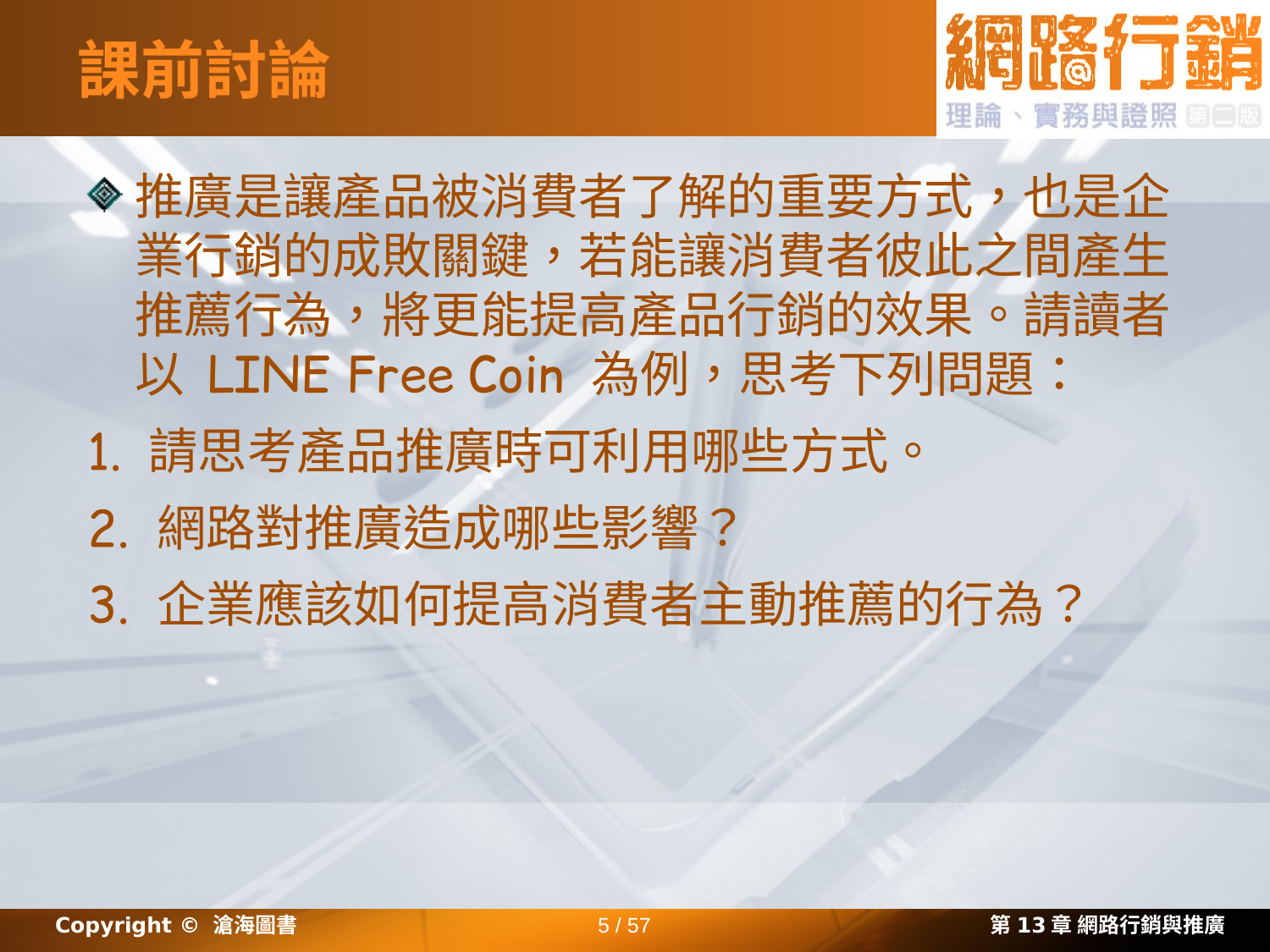

# 課前討論
推廣是讓產品被消費者了解的重要方式，也是企業行銷的成敗關鍵，若能讓消費者彼此之間產生推薦行為，將更能提高產品行銷的效果。請讀者以 LINE Free Coin 為例，思考下列問題：
1. 請思考產品推廣時可利用哪些方式。
2. 網路對推廣造成哪些影響？
3. 企業應該如何提高消費者主動推薦的行為？
Copyright © 滄海圖書
5 / 57
第13章 網路行銷與推廣